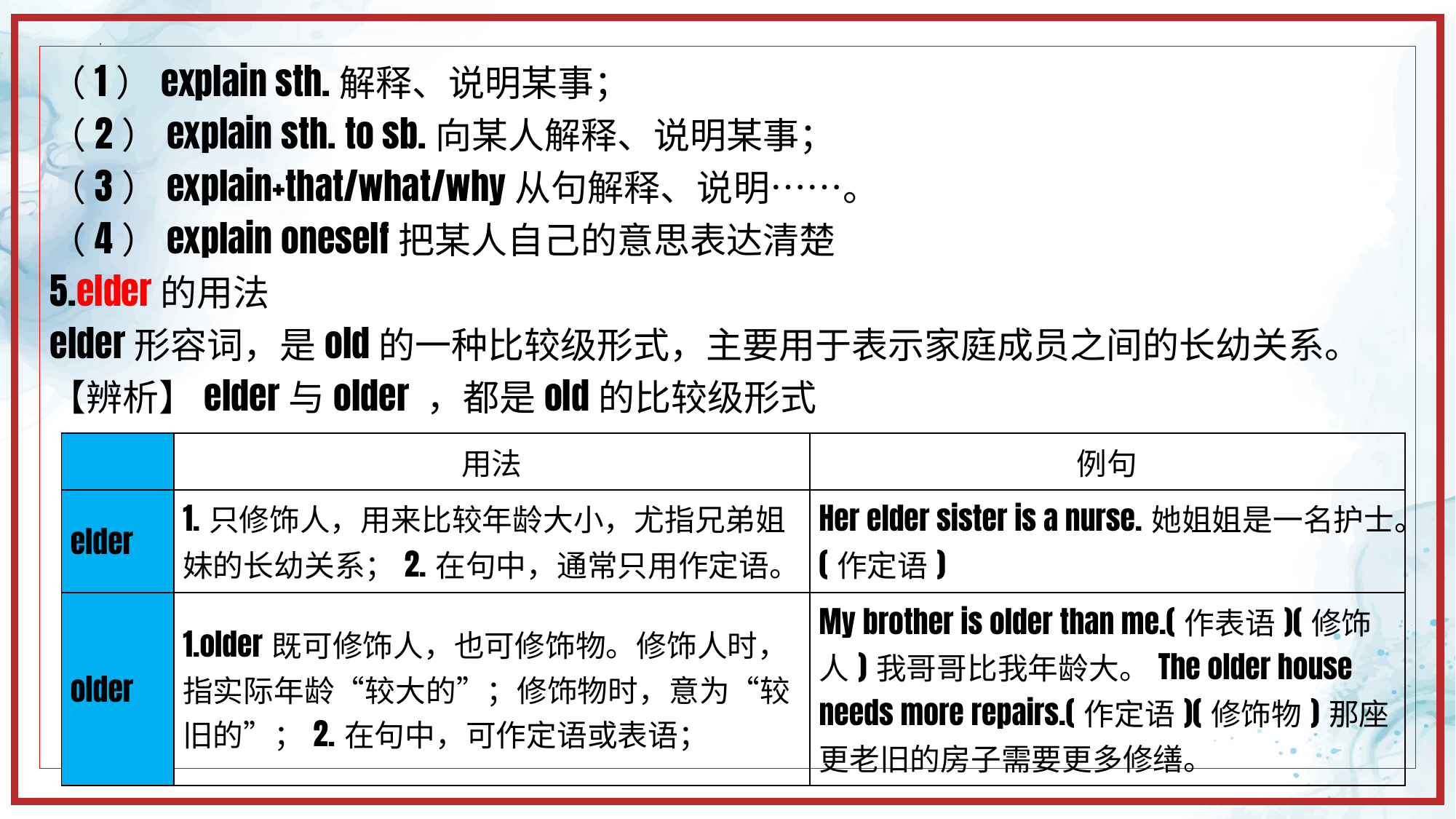

（1）explain sth.解释、说明某事；
（2）explain sth. to sb.向某人解释、说明某事；
（3）explain+that/what/why从句解释、说明……。
（4）explain oneself把某人自己的意思表达清楚
5.elder的用法
elder形容词，是old的一种比较级形式，主要用于表示家庭成员之间的长幼关系。
【辨析】elder与older ，都是old的比较级形式

|  | 用法 | 例句 |
| --- | --- | --- |
| elder | 1.只修饰人，用来比较年龄大小，尤指兄弟姐妹的长幼关系；2.在句中，通常只用作定语。 | Her elder sister is a nurse.她姐姐是一名护士。(作定语) |
| older | 1.older既可修饰人，也可修饰物。修饰人时，指实际年龄“较大的”；修饰物时，意为“较旧的”；2.在句中，可作定语或表语； | My brother is older than me.(作表语)(修饰人)我哥哥比我年龄大。The older house needs more repairs.(作定语)(修饰物)那座更老旧的房子需要更多修缮。 |